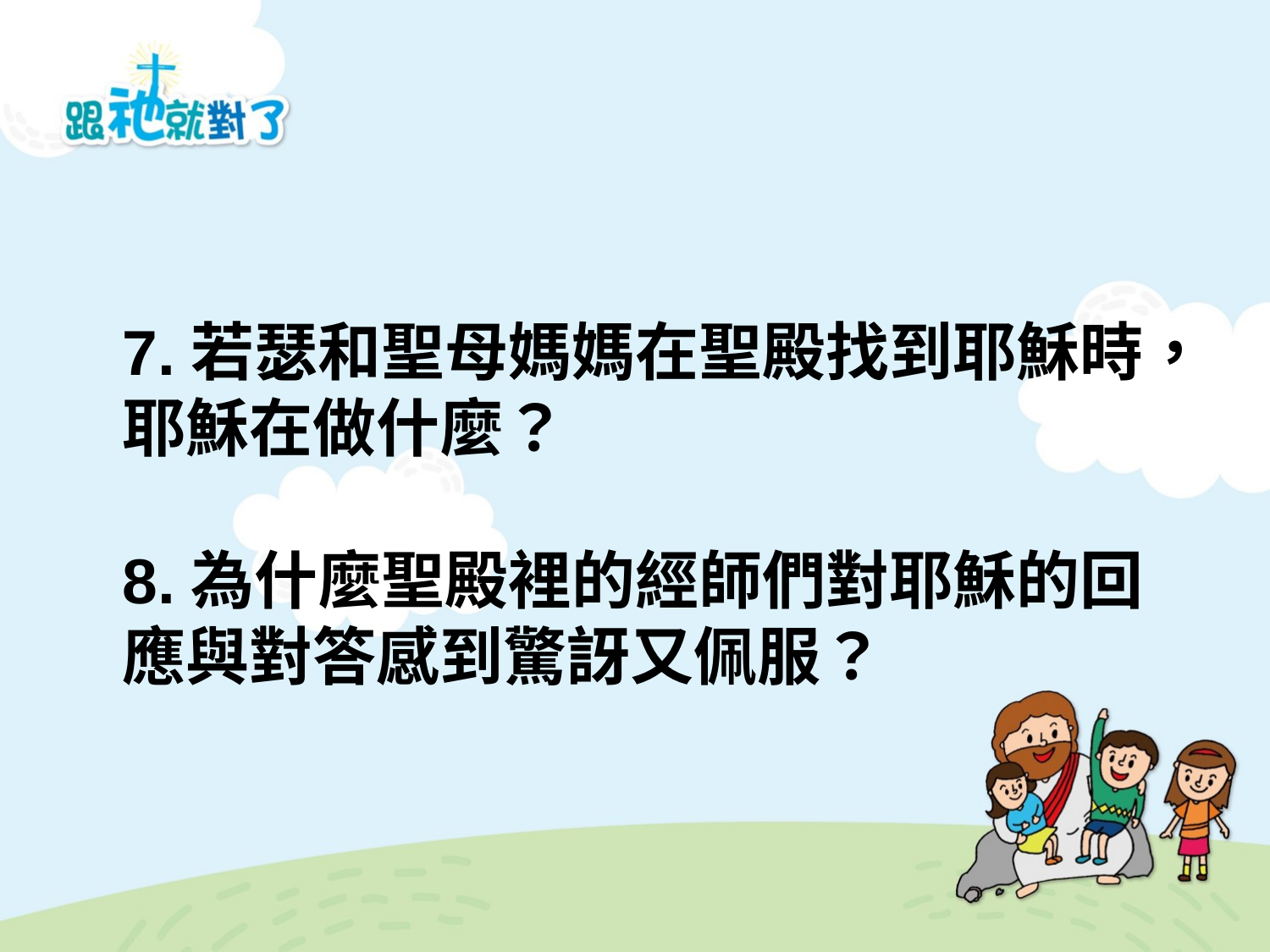

7.若瑟和聖母媽媽在聖殿找到耶穌時，耶穌在做什麼？

8.為什麼聖殿裡的經師們對耶穌的回應與對答感到驚訝又佩服？